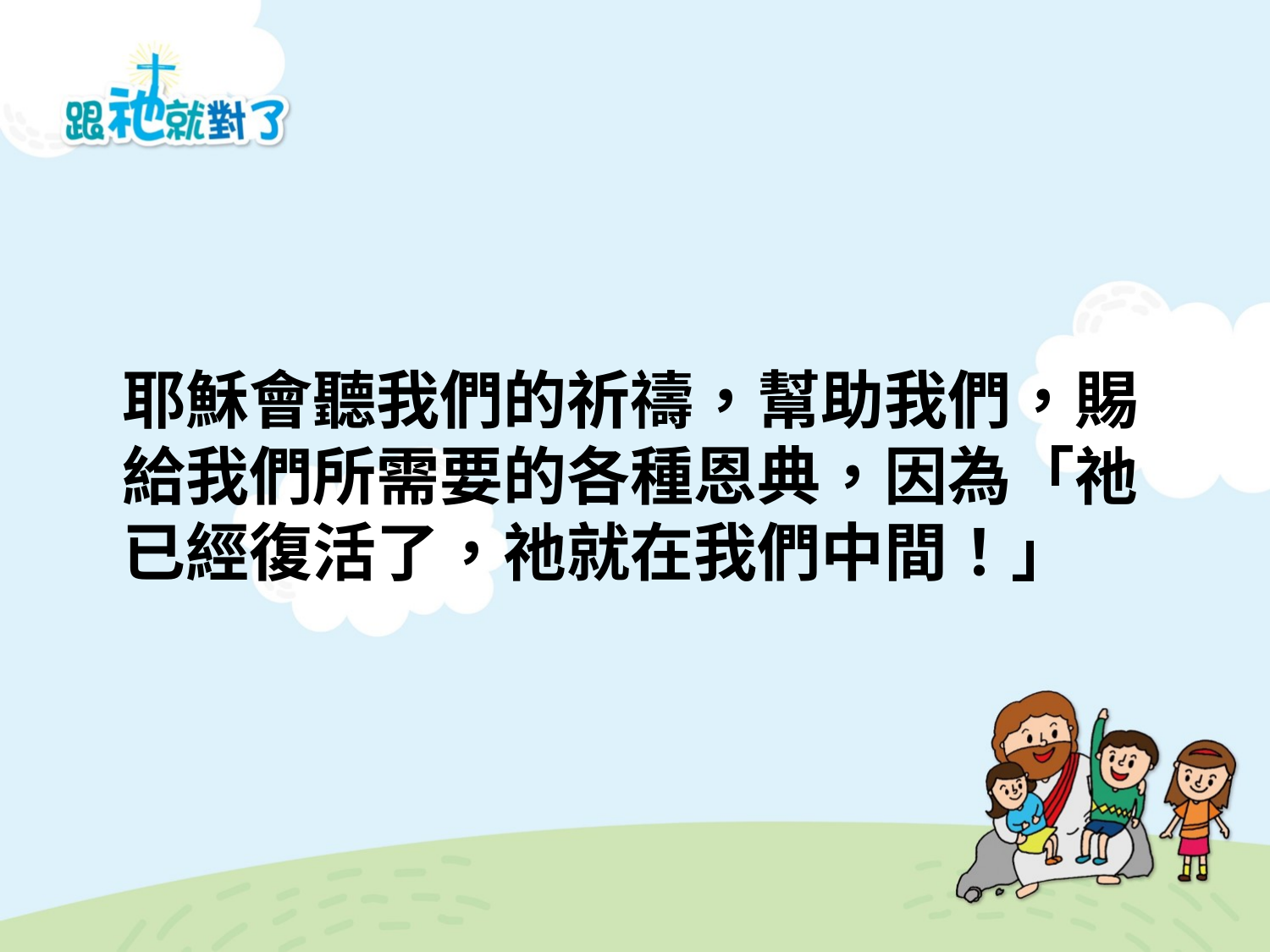

耶穌會聽我們的祈禱，幫助我們，賜給我們所需要的各種恩典，因為「祂已經復活了，祂就在我們中間！」